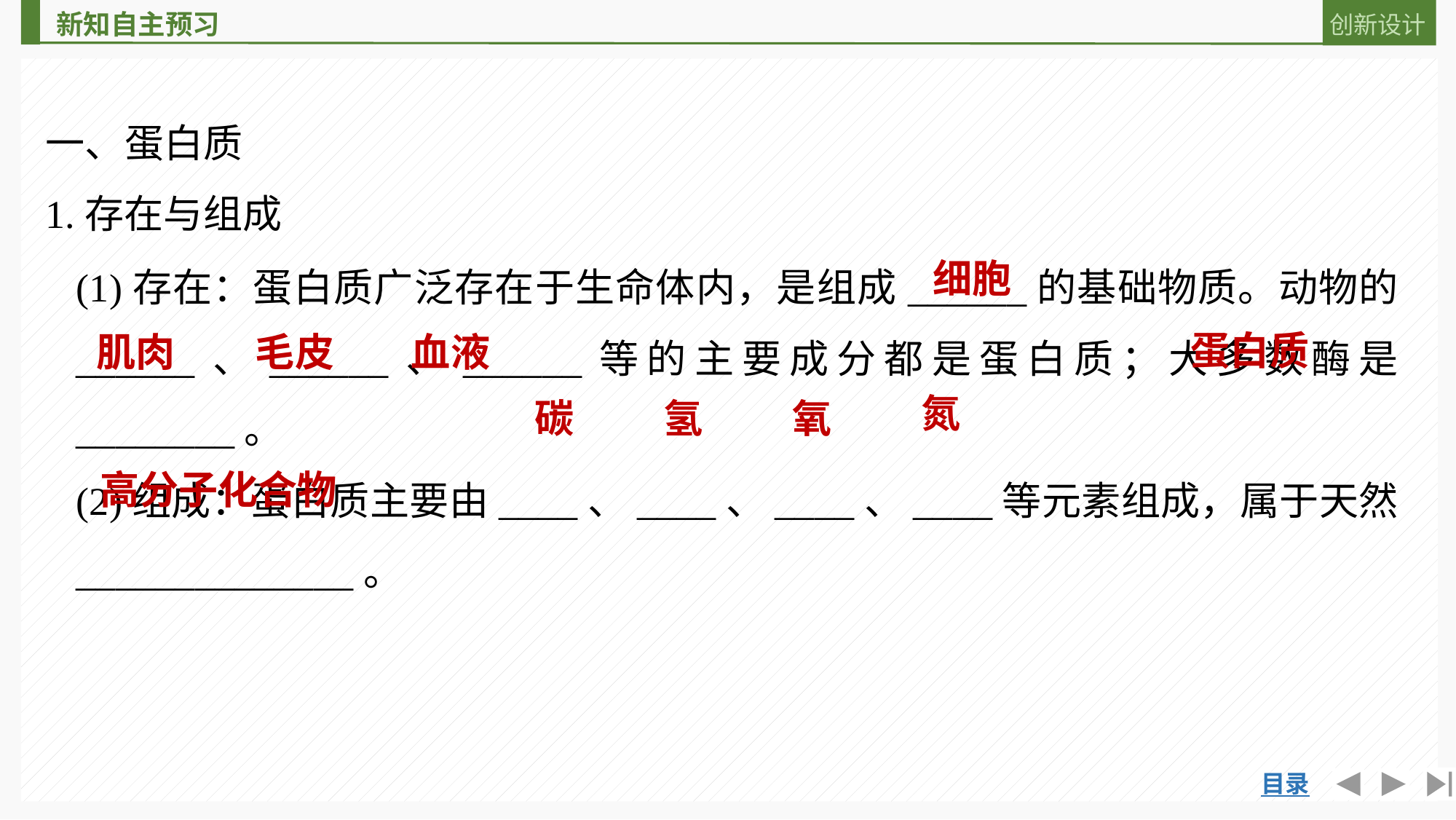

一、蛋白质
1.存在与组成
(1)存在：蛋白质广泛存在于生命体内，是组成______的基础物质。动物的______、______、______等的主要成分都是蛋白质；大多数酶是________。
(2)组成：蛋白质主要由____、____、____、____等元素组成，属于天然______________。
细胞
蛋白质
毛皮
肌肉
血液
氮
碳
氢
氧
高分子化合物